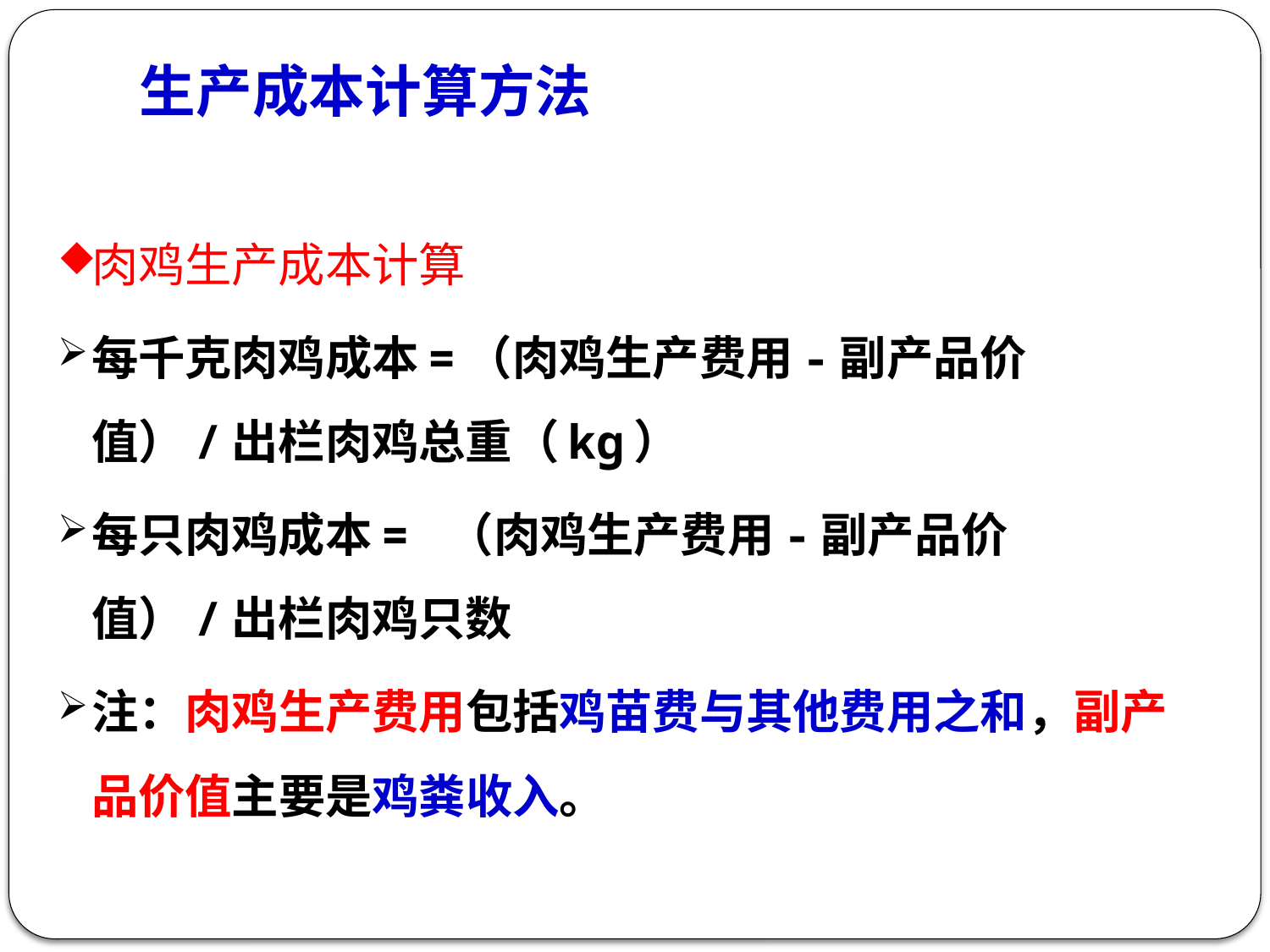

# 生产成本计算方法
肉鸡生产成本计算
每千克肉鸡成本=（肉鸡生产费用-副产品价值）/出栏肉鸡总重（kg）
每只肉鸡成本= （肉鸡生产费用-副产品价值）/出栏肉鸡只数
注：肉鸡生产费用包括鸡苗费与其他费用之和，副产品价值主要是鸡粪收入。